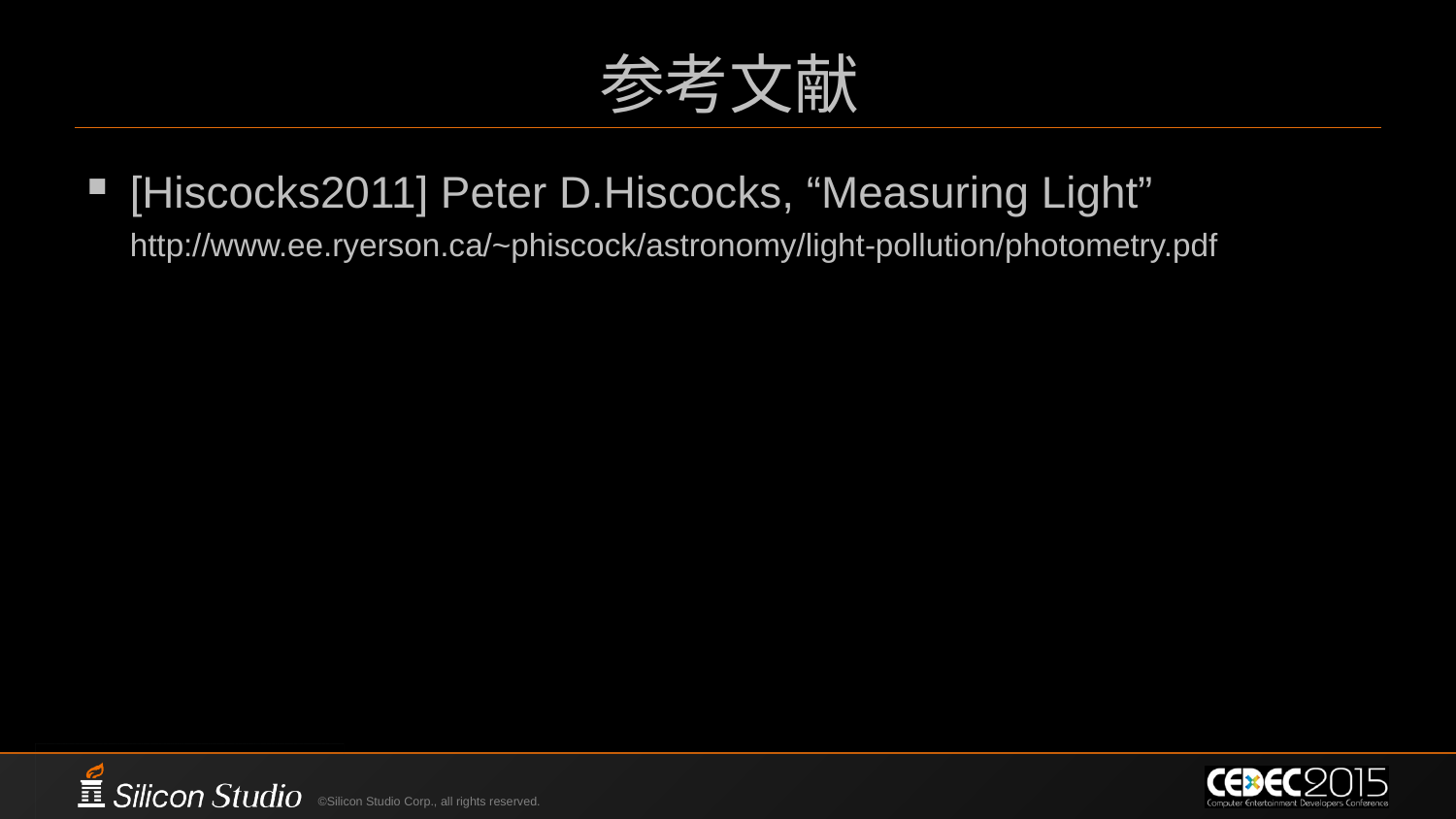

# 参考文献
[Hiscocks2011] Peter D.Hiscocks, “Measuring Light”
http://www.ee.ryerson.ca/~phiscock/astronomy/light-pollution/photometry.pdf